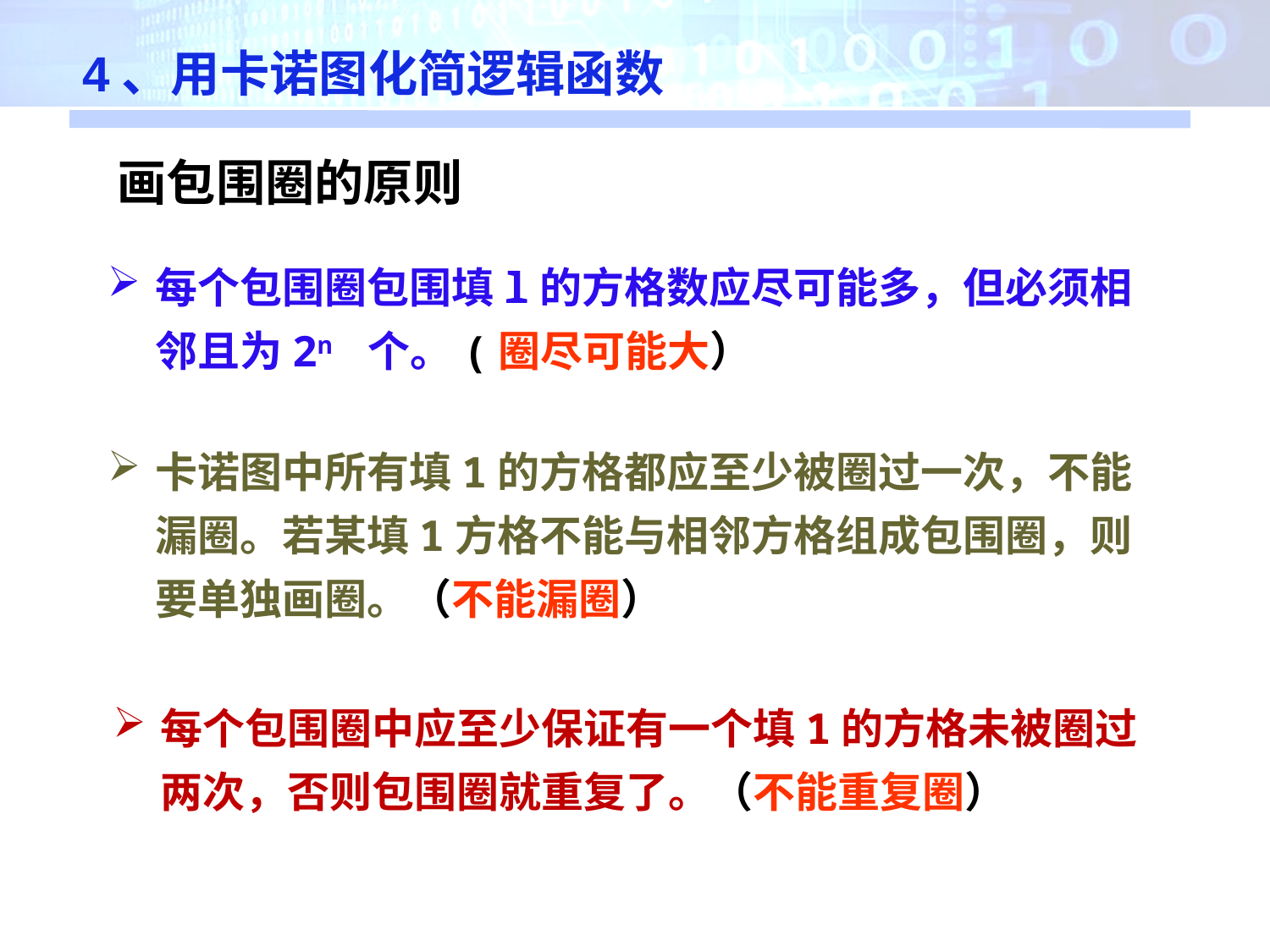

4、用卡诺图化简逻辑函数
画包围圈的原则
每个包围圈包围填l的方格数应尽可能多，但必须相邻且为2n 个。(圈尽可能大）
卡诺图中所有填1的方格都应至少被圈过一次，不能漏圈。若某填1方格不能与相邻方格组成包围圈，则要单独画圈。（不能漏圈）
每个包围圈中应至少保证有一个填1的方格未被圈过两次，否则包围圈就重复了。（不能重复圈）